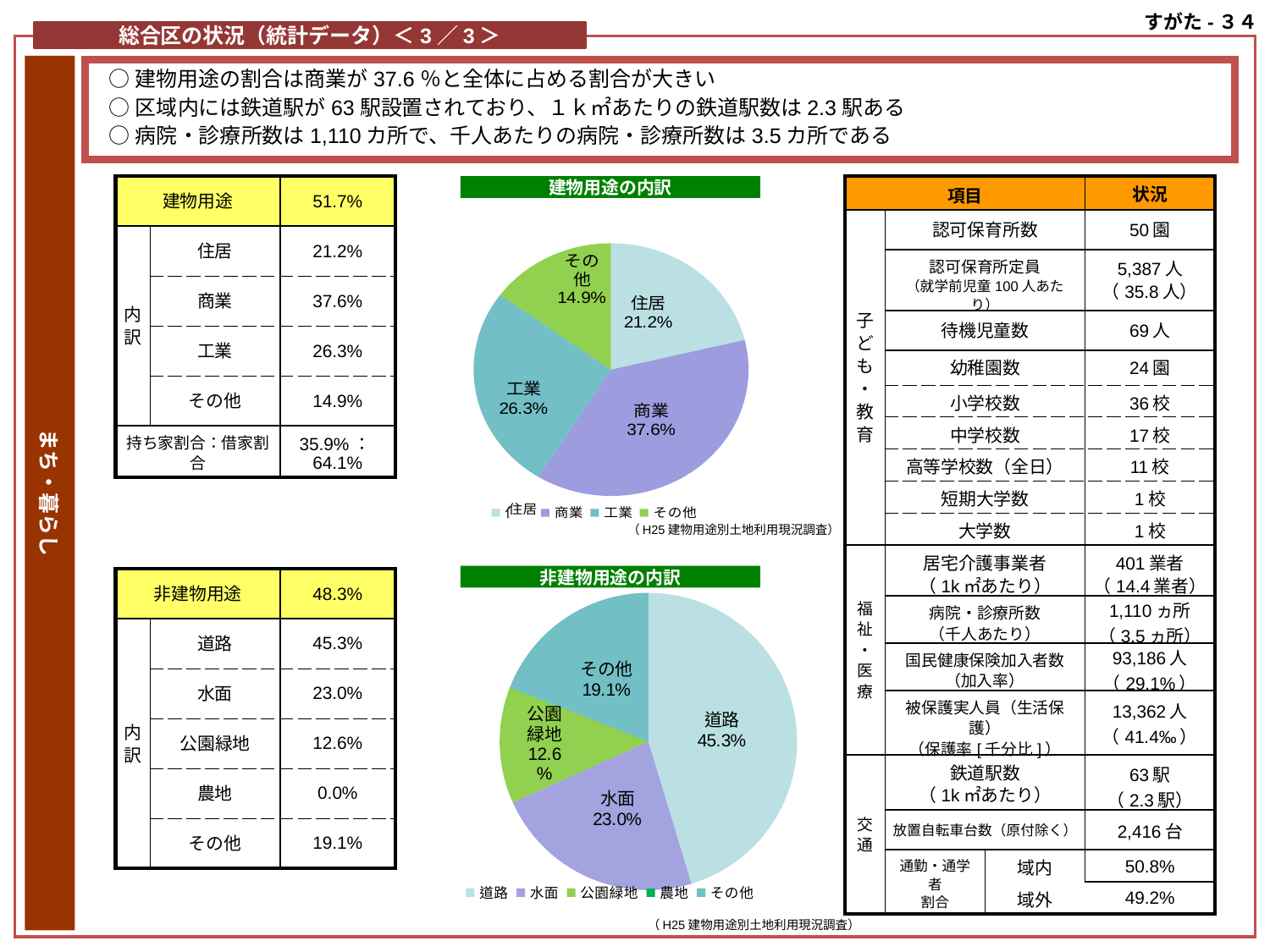

すがた-３４
総合区の状況（統計データ）＜3／3＞

まち・暮らし

○建物用途の割合は商業が37.6％と全体に占める割合が大きい
○区域内には鉄道駅が63駅設置されており、１ｋ㎡あたりの鉄道駅数は2.3駅ある
○病院・診療所数は1,110カ所で、千人あたりの病院・診療所数は3.5カ所である
| 建物用途 |  | 51.7% |
| --- | --- | --- |
| 内訳 | 住居 | 21.2% |
|  | 商業 | 37.6% |
|  | 工業 | 26.3% |
|  | その他 | 14.9% |
| 持ち家割合：借家割合 |  | 35.9%：64.1% |
建物用途の内訳
| 項目 |  |  | 状況 |
| --- | --- | --- | --- |
| 子ども・教育 | 認可保育所数 |  | 50園 |
|  | 認可保育所定員 （就学前児童100人あたり） |  | 5,387人 （35.8人） |
|  | 待機児童数 |  | 69人 |
|  | 幼稚園数 |  | 24園 |
|  | 小学校数 |  | 36校 |
|  | 中学校数 |  | 17校 |
|  | 高等学校数（全日） |  | 11校 |
|  | 短期大学数 |  | 1校 |
|  | 大学数 |  | 1校 |
| 福祉・医療 | 居宅介護事業者 （1k㎡あたり） |  | 401業者 （14.4業者） |
|  | 病院・診療所数 （千人あたり） |  | 1,110ヵ所 （3.5ヵ所） |
|  | 国民健康保険加入者数 （加入率） |  | 93,186人 （29.1%） |
|  | 被保護実人員（生活保護） （保護率[千分比]） |  | 13,362人 （41.4‰） |
| 交通 | 鉄道駅数 （1k㎡あたり） |  | 63駅 （2.3駅） |
|  | 放置自転車台数（原付除く） |  | 2,416台 |
|  | 通勤・通学者 割合 | 域内 | 50.8% |
|  |  | 域外 | 49.2% |

### Chart

| Category | 建物利用率 |
|---|---|
| 住宅 | 0.21228713144378544 |
| 商業 | 0.376322790535002 |
| 工業 | 0.2623054675907465 |
| その他 | 0.1490846104304797 |
（H25建物用途別土地利用現況調査）
非建物用途の内訳
| 非建物用途 |  | 48.3% |
| --- | --- | --- |
| 内訳 | 道路 | 45.3% |
|  | 水面 | 23.0% |
|  | 公園緑地 | 12.6% |
|  | 農地 | 0.0% |
|  | その他 | 19.1% |

### Chart

| Category | 非建物用途 |
|---|---|
| 道路 | 0.4531961291339051 |
| 水面 | 0.22952056338621277 |
| 公園緑地 | 0.12644628369193292 |
| 農地 | 0.00013860305689079164 |
| その他 | 0.1906984207310677 |
（H25建物用途別土地利用現況調査）